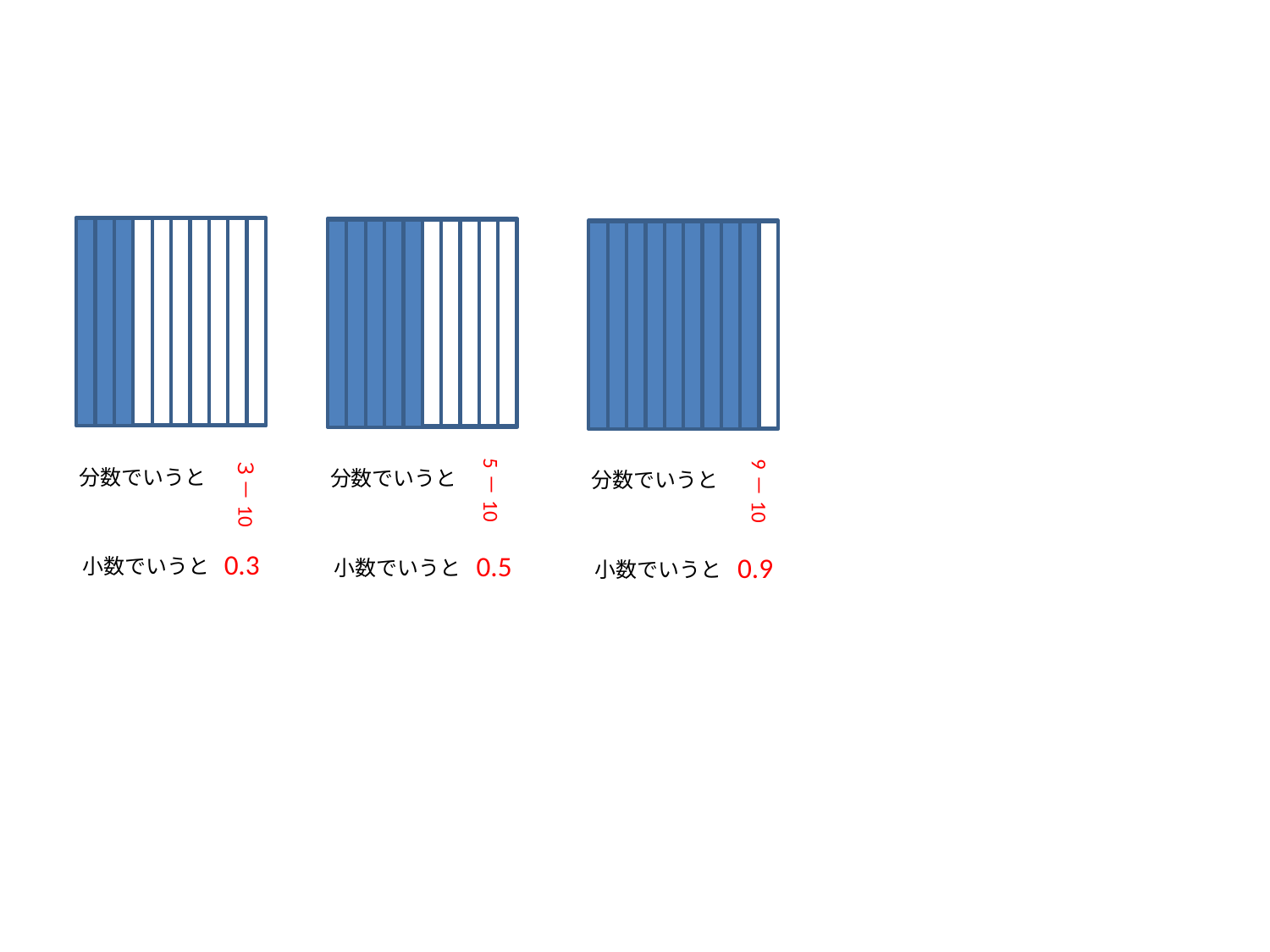

１

分数でいうと
小数でいうと
１

分数でいうと
小数でいうと
１

分数でいうと
小数でいうと
３－10

5－10

9－10
0.3

0.5

0.9